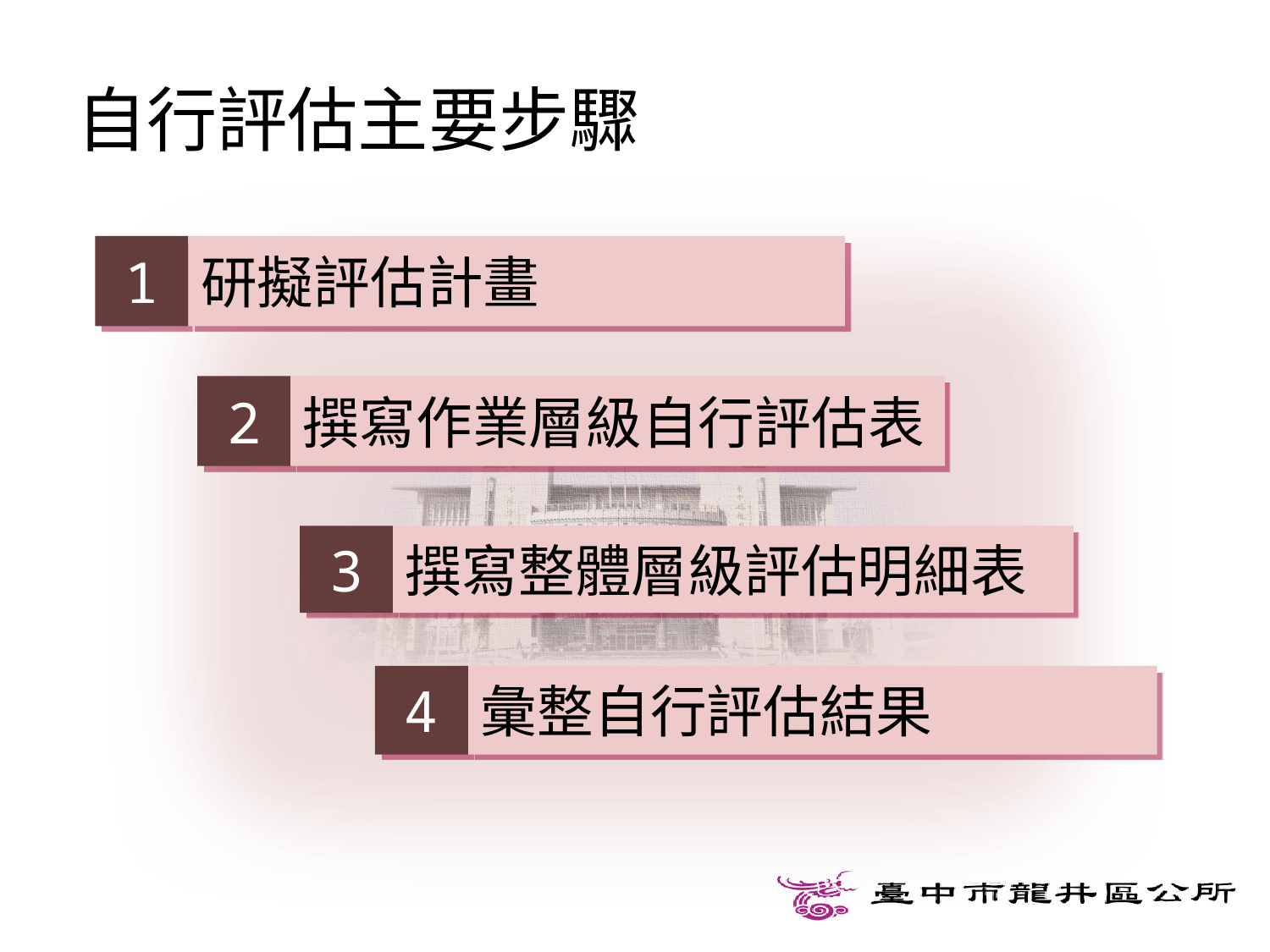

# 自行評估主要步驟

1
研擬評估計畫
2
撰寫作業層級自行評估表
3
撰寫整體層級評估明細表
4
彙整自行評估結果